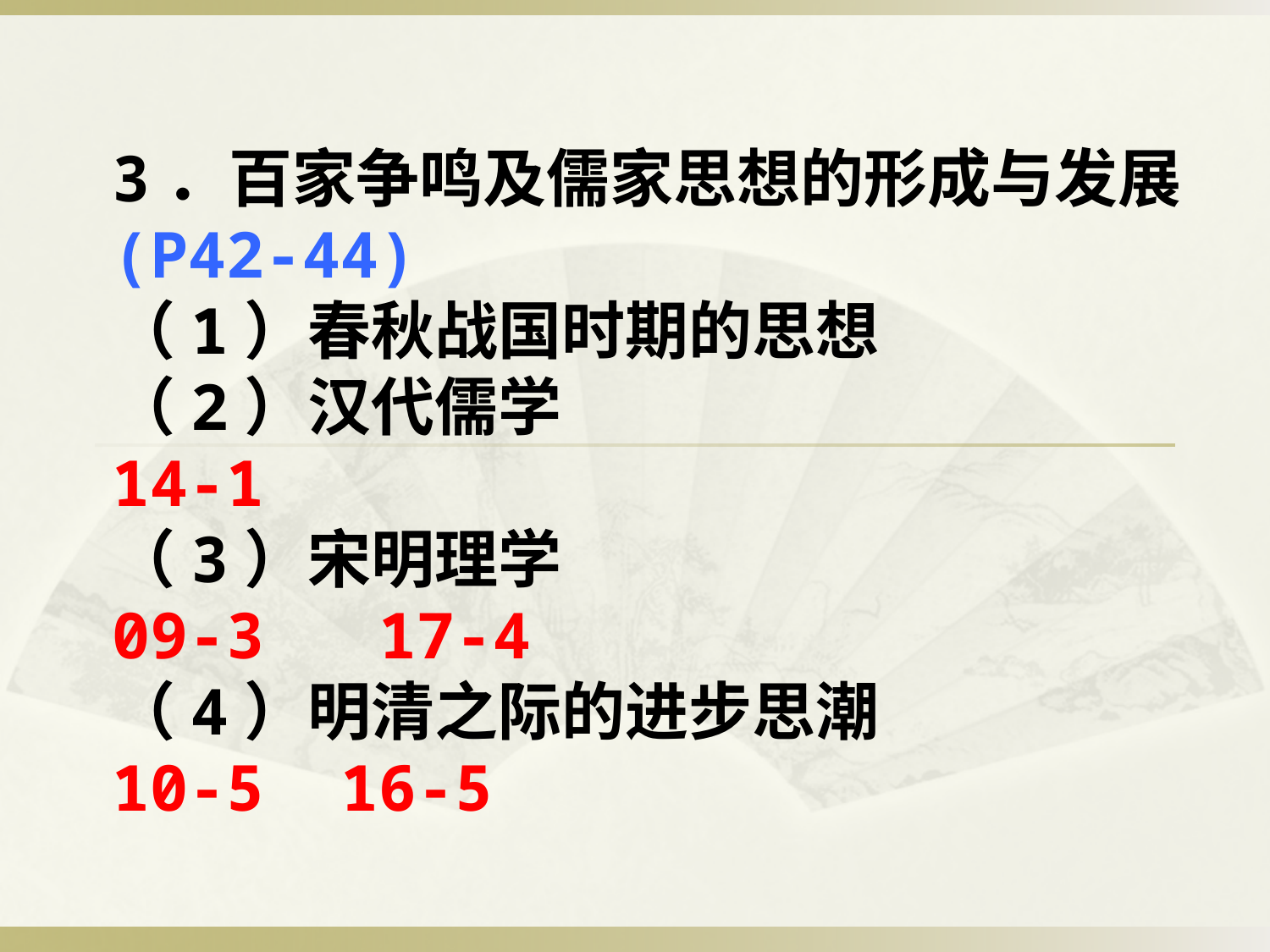

3．百家争鸣及儒家思想的形成与发展(P42-44)
（1）春秋战国时期的思想
（2）汉代儒学
14-1
（3）宋明理学
09-3   17-4
（4）明清之际的进步思潮
10-5  16-5